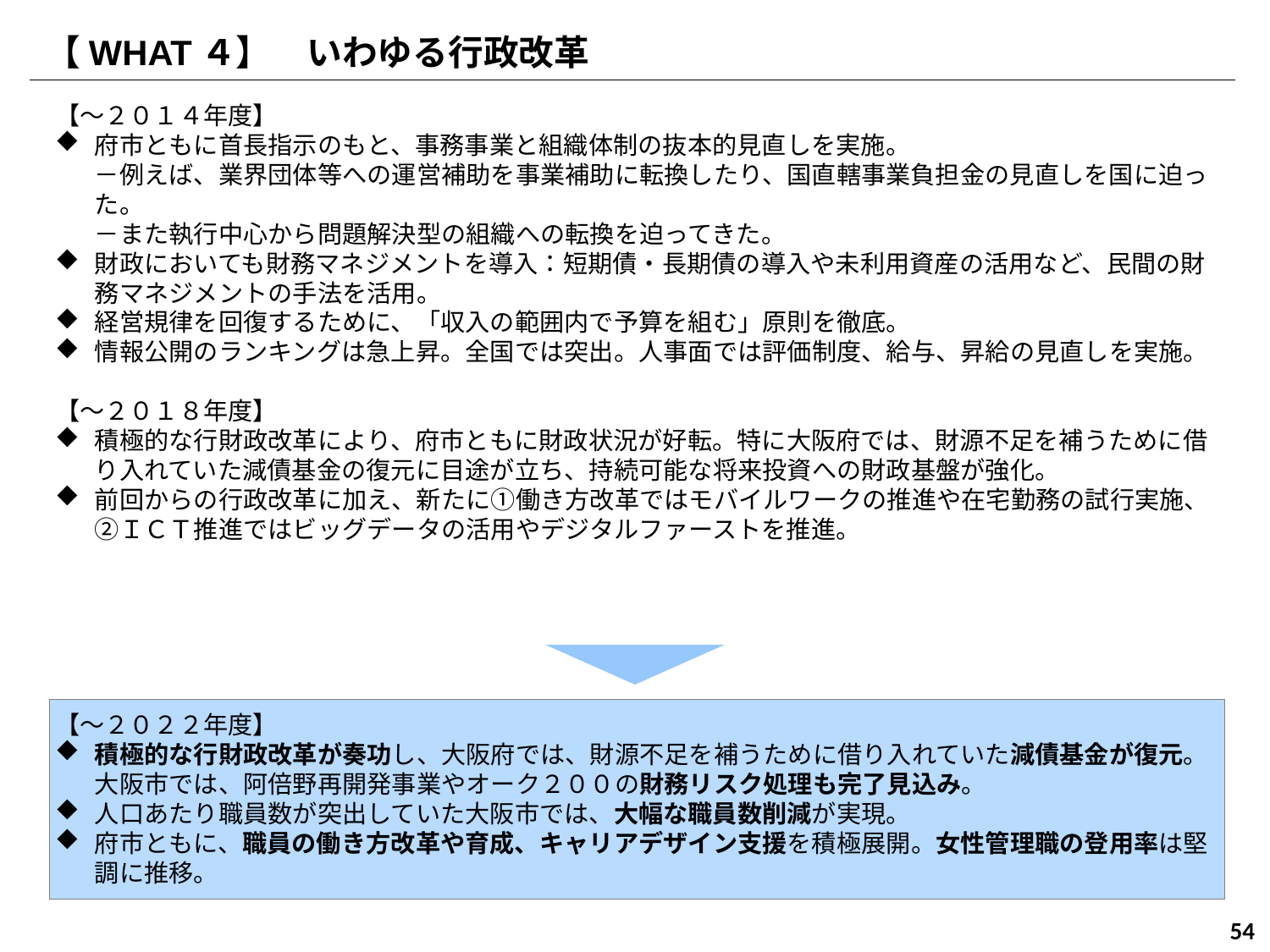

【WHAT４】　いわゆる行政改革
【～２０１４年度】
府市ともに首長指示のもと、事務事業と組織体制の抜本的見直しを実施。
－例えば、業界団体等への運営補助を事業補助に転換したり、国直轄事業負担金の見直しを国に迫った。
－また執行中心から問題解決型の組織への転換を迫ってきた。
財政においても財務マネジメントを導入：短期債・長期債の導入や未利用資産の活用など、民間の財務マネジメントの手法を活用。
経営規律を回復するために、「収入の範囲内で予算を組む」原則を徹底。
情報公開のランキングは急上昇。全国では突出。人事面では評価制度、給与、昇給の見直しを実施。

【～２０１８年度】
積極的な行財政改革により、府市ともに財政状況が好転。特に大阪府では、財源不足を補うために借り入れていた減債基金の復元に目途が立ち、持続可能な将来投資への財政基盤が強化。
前回からの行政改革に加え、新たに①働き方改革ではモバイルワークの推進や在宅勤務の試行実施、②ＩＣＴ推進ではビッグデータの活用やデジタルファーストを推進。

【～２０２２年度】
積極的な行財政改革が奏功し、大阪府では、財源不足を補うために借り入れていた減債基金が復元。大阪市では、阿倍野再開発事業やオーク２００の財務リスク処理も完了見込み。
人口あたり職員数が突出していた大阪市では、大幅な職員数削減が実現。
府市ともに、職員の働き方改革や育成、キャリアデザイン支援を積極展開。女性管理職の登用率は堅調に推移。
54